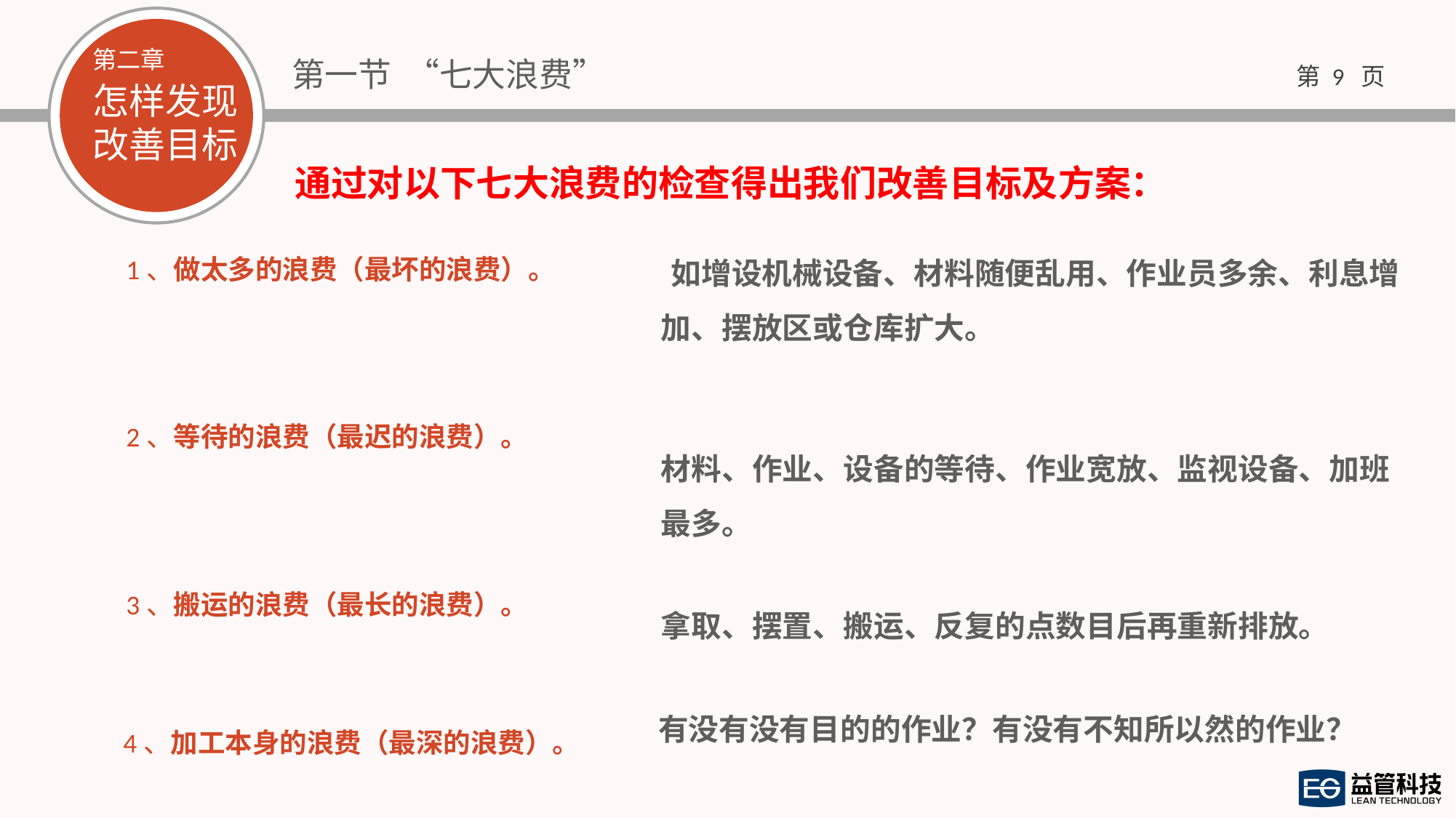

第一节  “七大浪费”
通过对以下七大浪费的检查得出我们改善目标及方案：
 如增设机械设备、材料随便乱用、作业员多余、利息增加、摆放区或仓库扩大。
1、做太多的浪费（最坏的浪费）。
2、等待的浪费（最迟的浪费）。
材料、作业、设备的等待、作业宽放、监视设备、加班最多。
3、搬运的浪费（最长的浪费）。
拿取、摆置、搬运、反复的点数目后再重新排放。
有没有没有目的的作业？有没有不知所以然的作业？
4、加工本身的浪费（最深的浪费）。